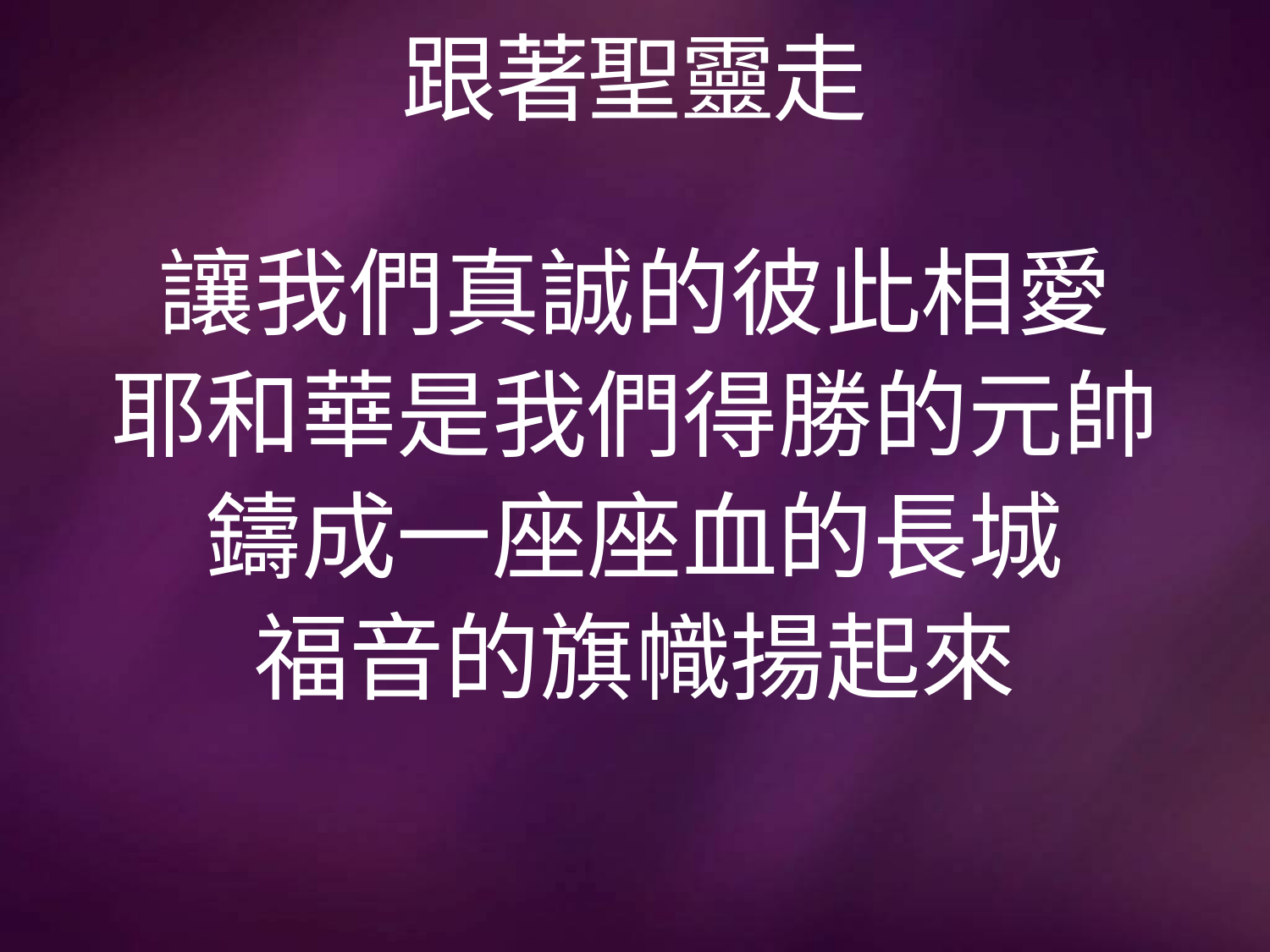

# 跟著聖靈走
讓我們真誠的彼此相愛
耶和華是我們得勝的元帥
鑄成一座座血的長城
福音的旗幟揚起來